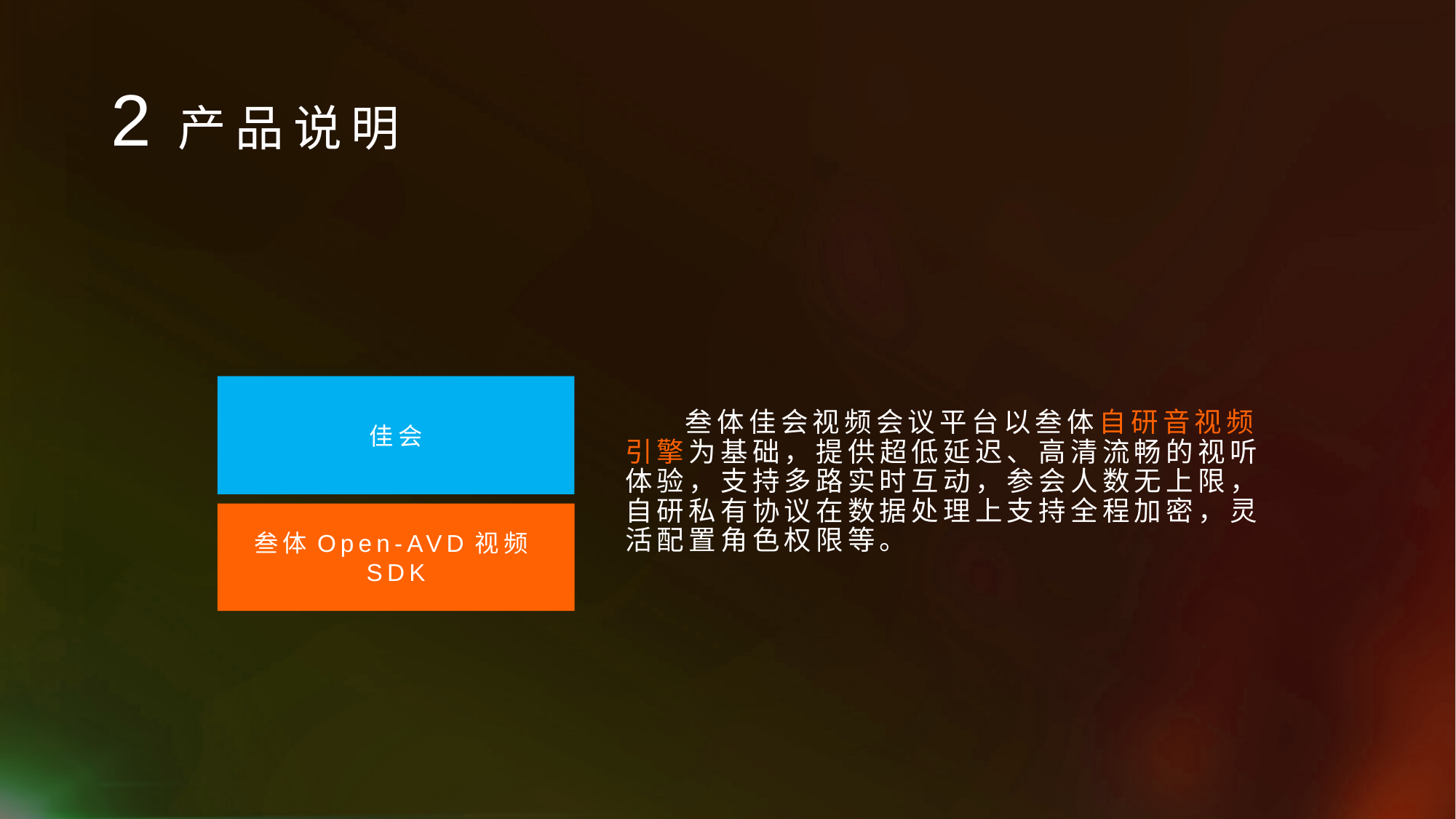

# 2产品说明

     叁体佳会视频会议平台以叁体自研音视频引擎为基础，提供超低延迟、高清流畅的视听体验，支持多路实时互动，参会人数无上限，自研私有协议在数据处理上支持全程加密，灵活配置角色权限等。

佳会
叁体Open-AVD视频SDK